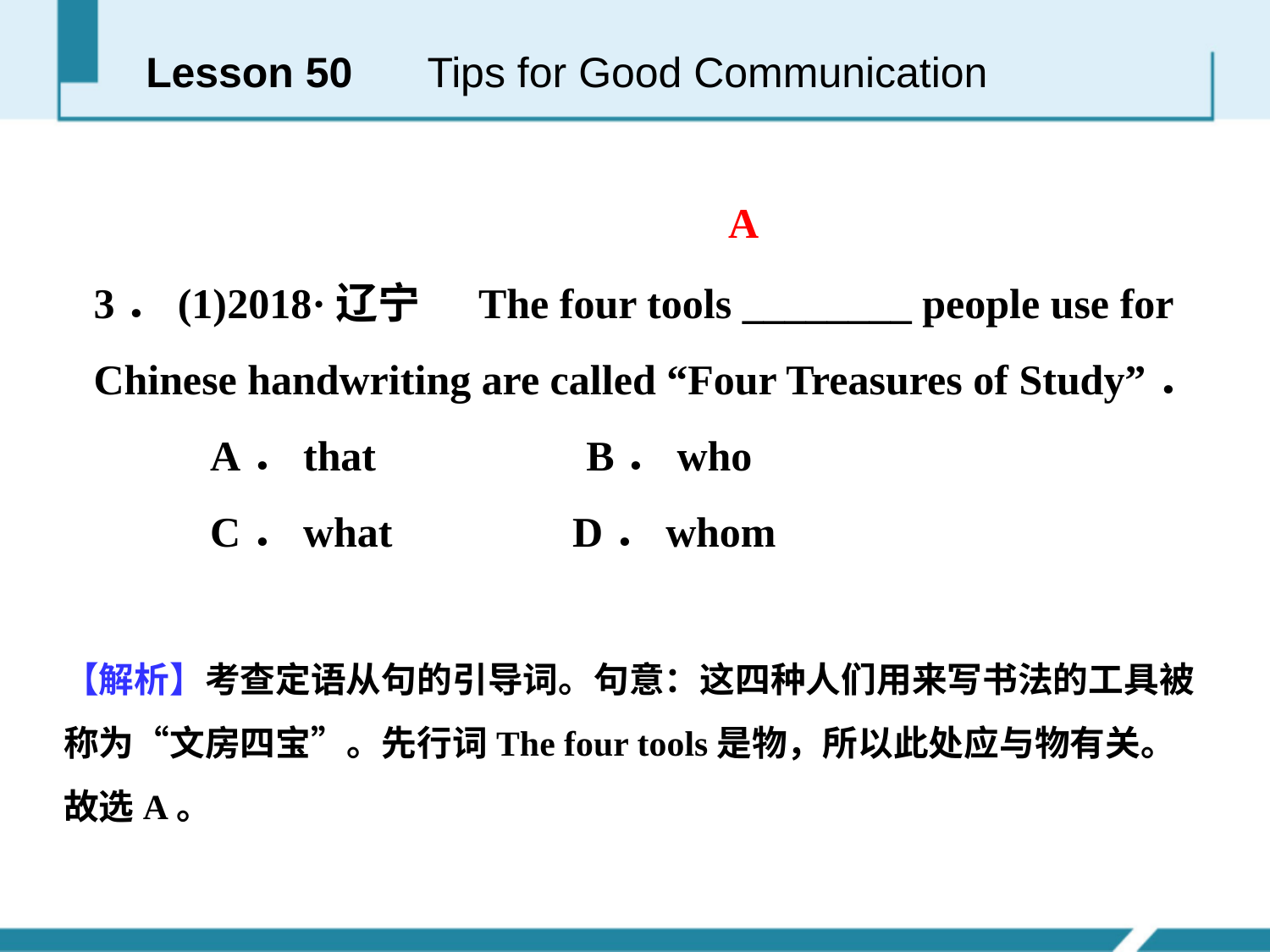

Lesson 50 　Tips for Good Communication
A
3．(1)2018·辽宁     The four tools ________ people use for
Chinese handwriting are called “Four Treasures of Study”．
           A．that　　           B．who
           C．what                 D．whom
【解析】考查定语从句的引导词。句意：这四种人们用来写书法的工具被称为“文房四宝”。先行词The four tools是物，所以此处应与物有关。故选A。